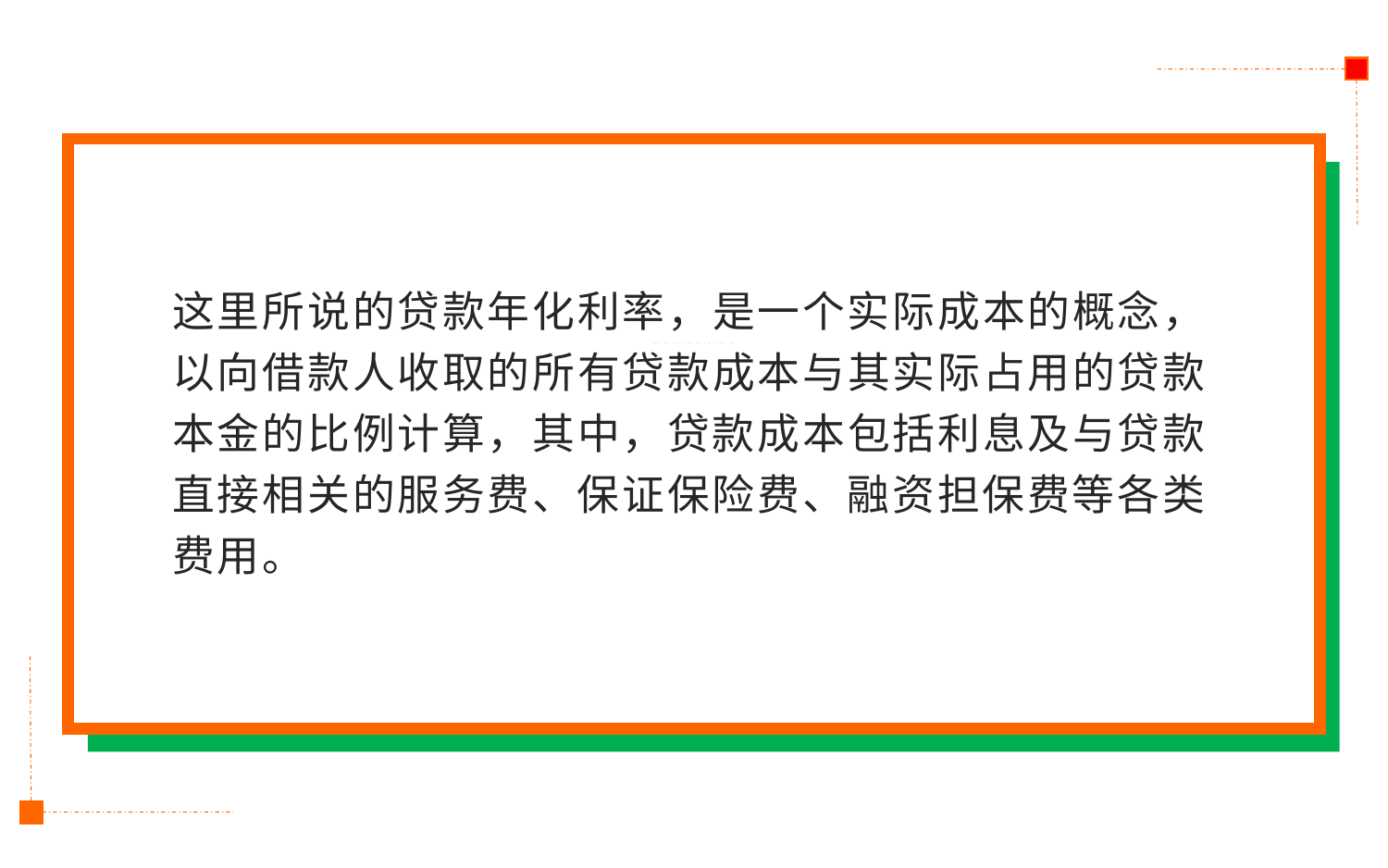

这里所说的贷款年化利率，是一个实际成本的概念，以向借款人收取的所有贷款成本与其实际占用的贷款本金的比例计算，其中，贷款成本包括利息及与贷款直接相关的服务费、保证保险费、融资担保费等各类费用。